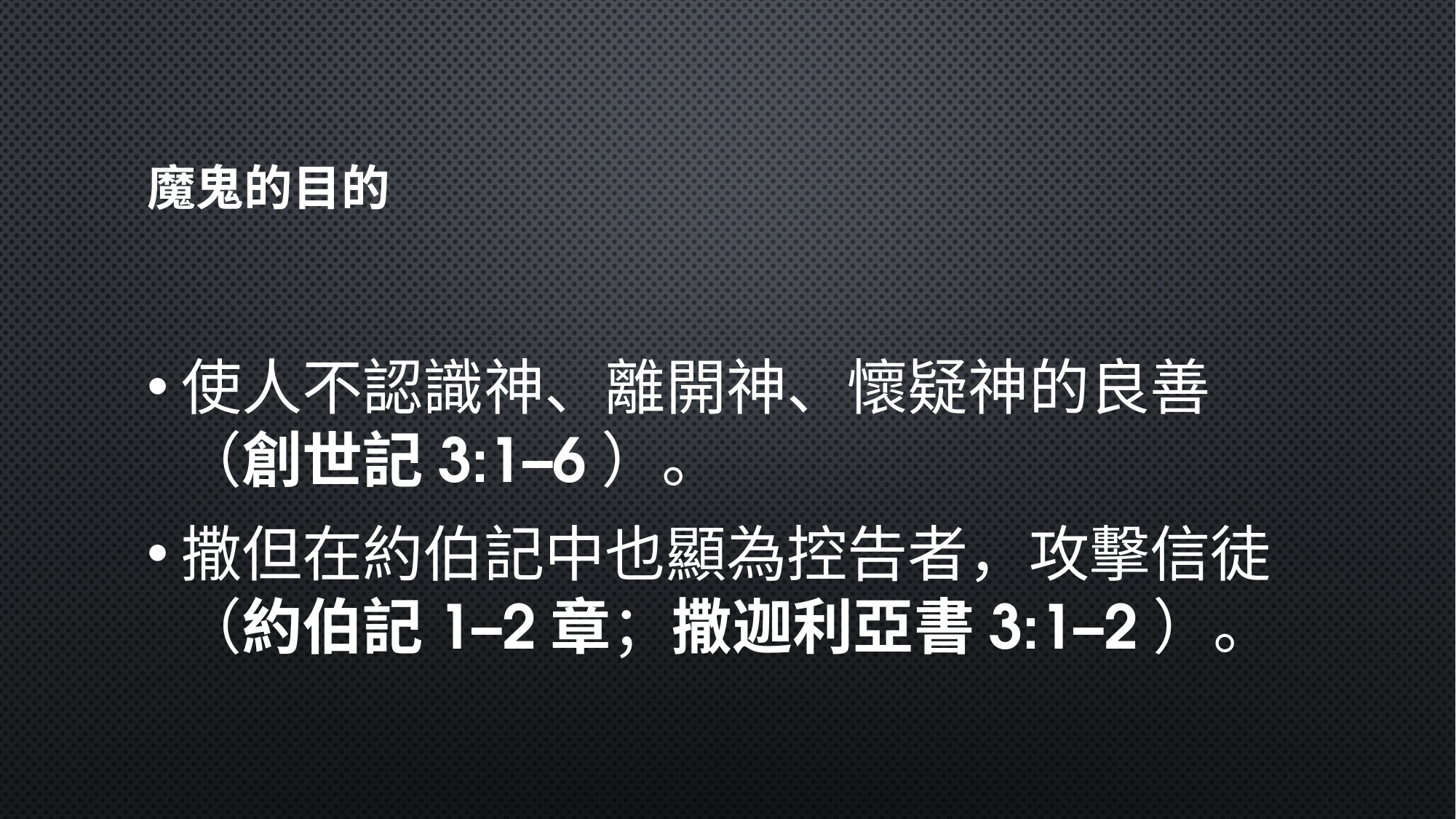

# 魔鬼的目的
使人不認識神、離開神、懷疑神的良善（創世記3:1–6）。
撒但在約伯記中也顯為控告者，攻擊信徒（約伯記1–2章；撒迦利亞書3:1–2）。